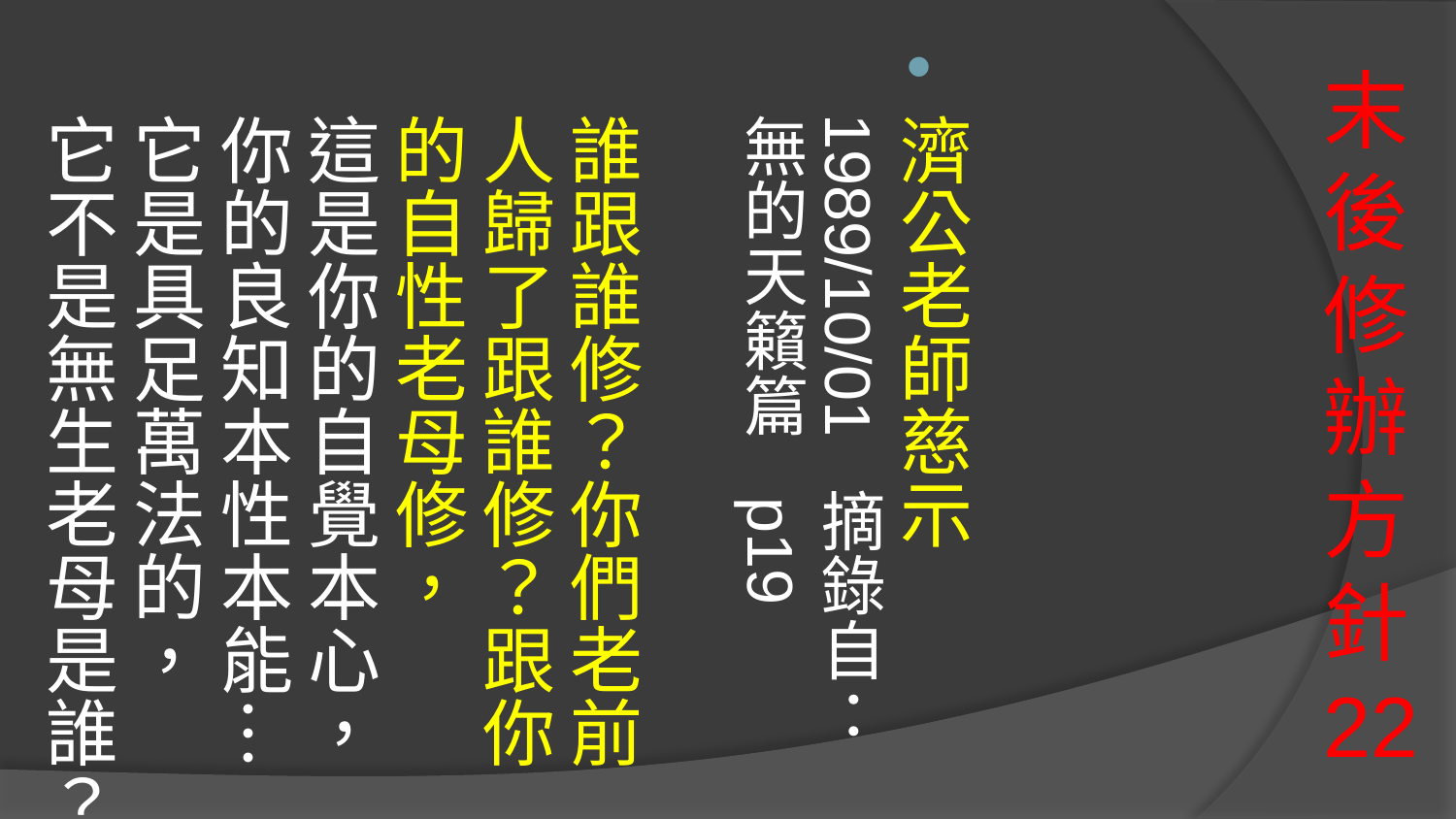

濟公老師慈示1989/10/01  摘錄自：無的天籟篇   p19 
誰跟誰修？你們老前人歸了跟誰修？跟你的自性老母修，
這是你的自覺本心，你的良知本性本能…它是具足萬法的，
它不是無生老母是誰？
# 末後修辦方針 22